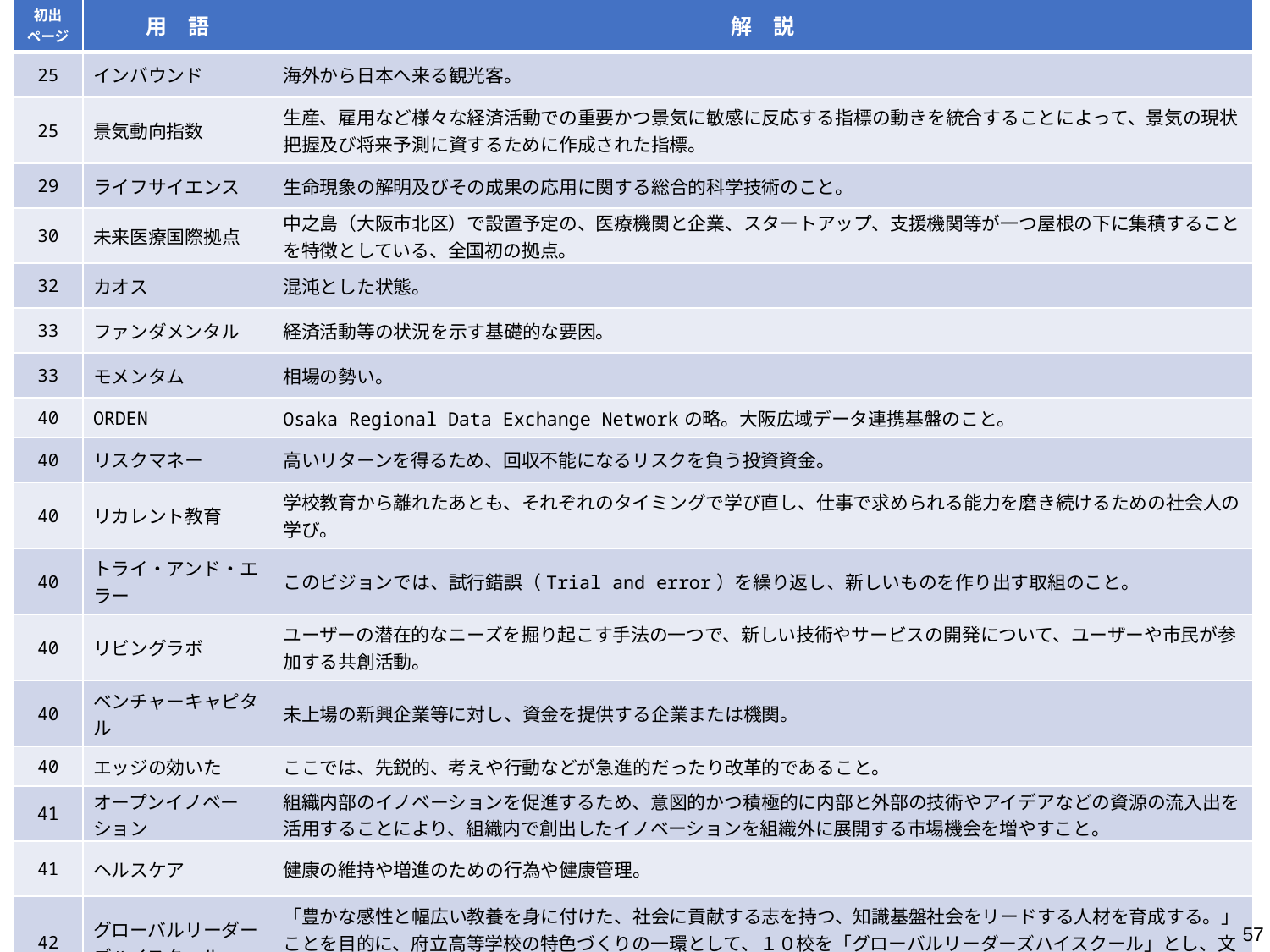

| 初出 ページ | 用　語 | 解　説 |
| --- | --- | --- |
| 25 | インバウンド | 海外から日本へ来る観光客。 |
| 25 | 景気動向指数 | 生産、雇用など様々な経済活動での重要かつ景気に敏感に反応する指標の動きを統合することによって、景気の現状把握及び将来予測に資するために作成された指標。 |
| 29 | ライフサイエンス | 生命現象の解明及びその成果の応用に関する総合的科学技術のこと。 |
| 30 | 未来医療国際拠点 | 中之島（大阪市北区）で設置予定の、医療機関と企業、スタートアップ、支援機関等が一つ屋根の下に集積することを特徴としている、全国初の拠点。 |
| 32 | カオス | 混沌とした状態。 |
| 33 | ファンダメンタル | 経済活動等の状況を示す基礎的な要因。 |
| 33 | モメンタム | 相場の勢い。 |
| 40 | ORDEN | Osaka Regional Data Exchange Networkの略。大阪広域データ連携基盤のこと。 |
| 40 | リスクマネー | 高いリターンを得るため、回収不能になるリスクを負う投資資金。 |
| 40 | リカレント教育 | 学校教育から離れたあとも、それぞれのタイミングで学び直し、仕事で求められる能力を磨き続けるための社会人の学び。 |
| 40 | トライ・アンド・エラー | このビジョンでは、試行錯誤（Trial and error）を繰り返し、新しいものを作り出す取組のこと。 |
| 40 | リビングラボ | ユーザーの潜在的なニーズを掘り起こす手法の一つで、新しい技術やサービスの開発について、ユーザーや市民が参加する共創活動。 |
| 40 | ベンチャーキャピタル | 未上場の新興企業等に対し、資金を提供する企業または機関。 |
| 40 | エッジの効いた | ここでは、先鋭的、考えや行動などが急進的だったり改革的であること。 |
| 41 | オープンイノベーション | 組織内部のイノベーションを促進するため、意図的かつ積極的に内部と外部の技術やアイデアなどの資源の流入出を活用することにより、組織内で創出したイノベーションを組織外に展開する市場機会を増やすこと。 |
| 41 | ヘルスケア | 健康の維持や増進のための行為や健康管理。 |
| 42 | グローバルリーダーズハイスクール | 「豊かな感性と幅広い教養を身に付けた、社会に貢献する志を持つ、知識基盤社会をリードする人材を育成する。」ことを目的に、府立高等学校の特色づくりの一環として、１０校を「グローバルリーダーズハイスクール」とし、文系・理系ともに対応した進学指導に特色を置いた専門学科を設置。 |
57